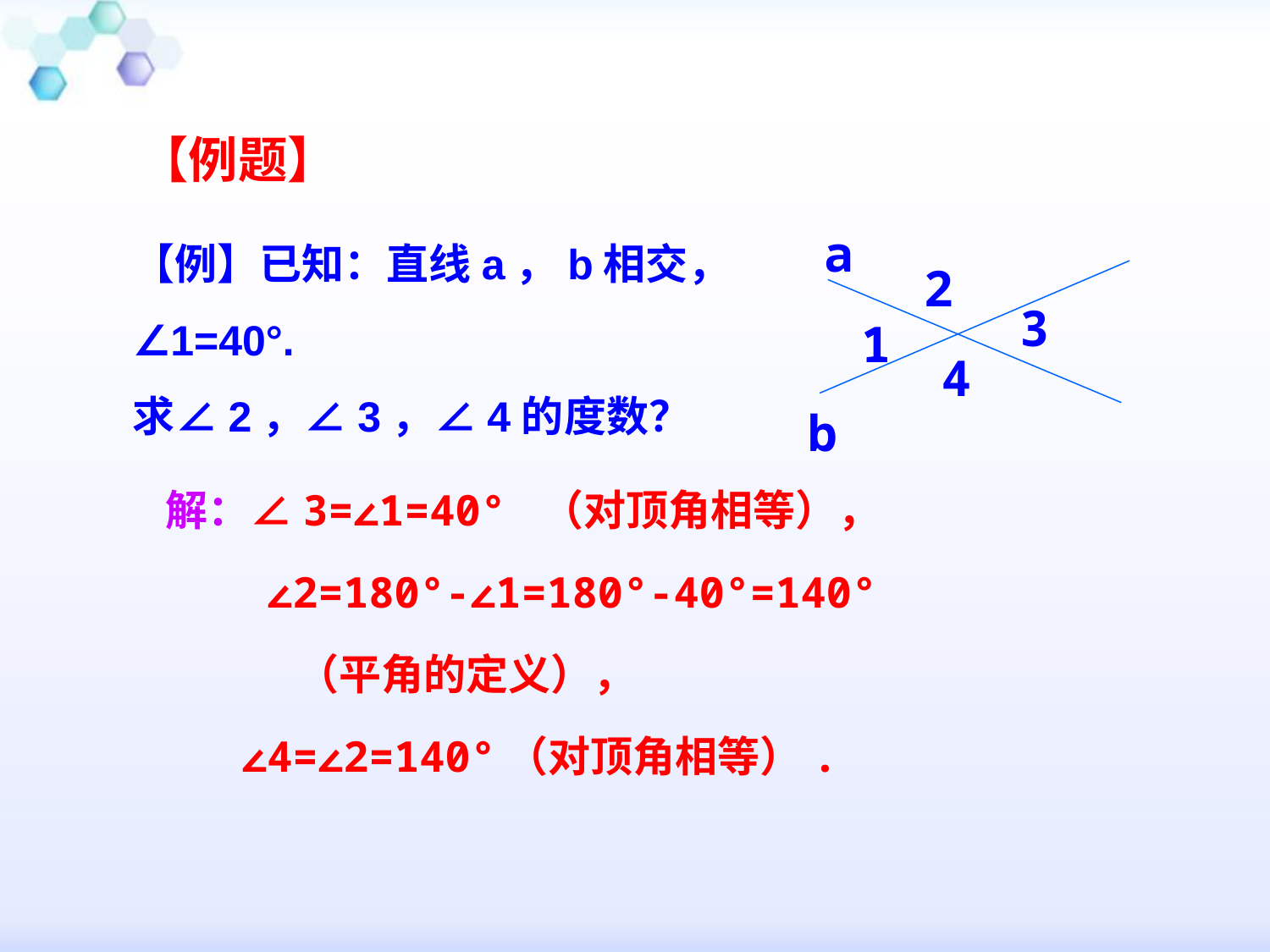

【例题】
a
2

3

1
4
b
【例】已知：直线a，b相交，
∠1=40°.
求∠2，∠3，∠4的度数？
解：∠3=∠1=40° （对顶角相等），
    ∠2=180°-∠1=180°-40°=140°
                      （平角的定义），
   ∠4=∠2=140°（对顶角相等）.